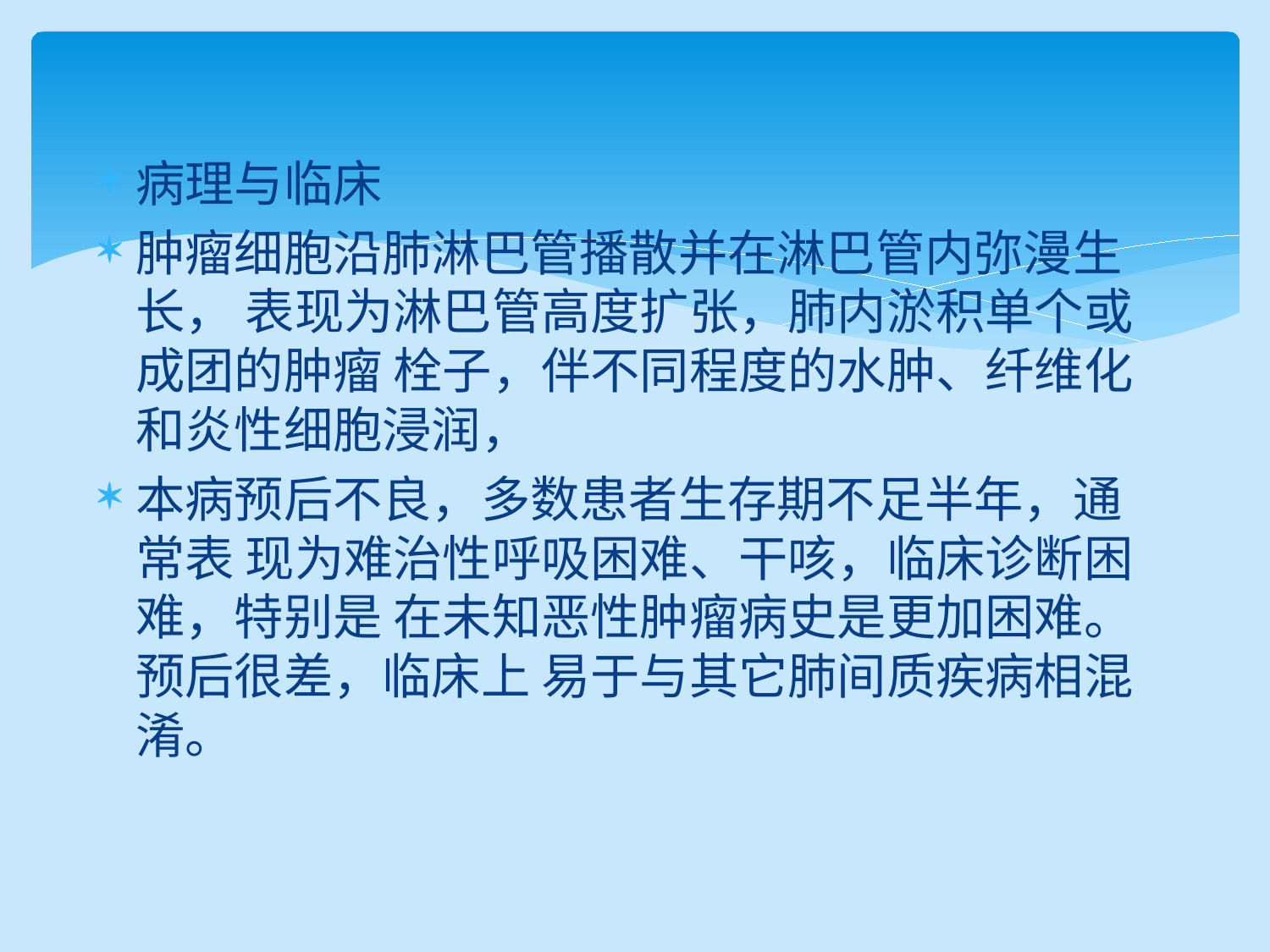

病理与临床
肿瘤细胞沿肺淋巴管播散并在淋巴管内弥漫生长， 表现为淋巴管高度扩张，肺内淤积单个或成团的肿瘤 栓子，伴不同程度的水肿、纤维化和炎性细胞浸润，
本病预后不良，多数患者生存期不足半年，通常表 现为难治性呼吸困难、干咳，临床诊断困难，特别是 在未知恶性肿瘤病史是更加困难。预后很差，临床上 易于与其它肺间质疾病相混淆。